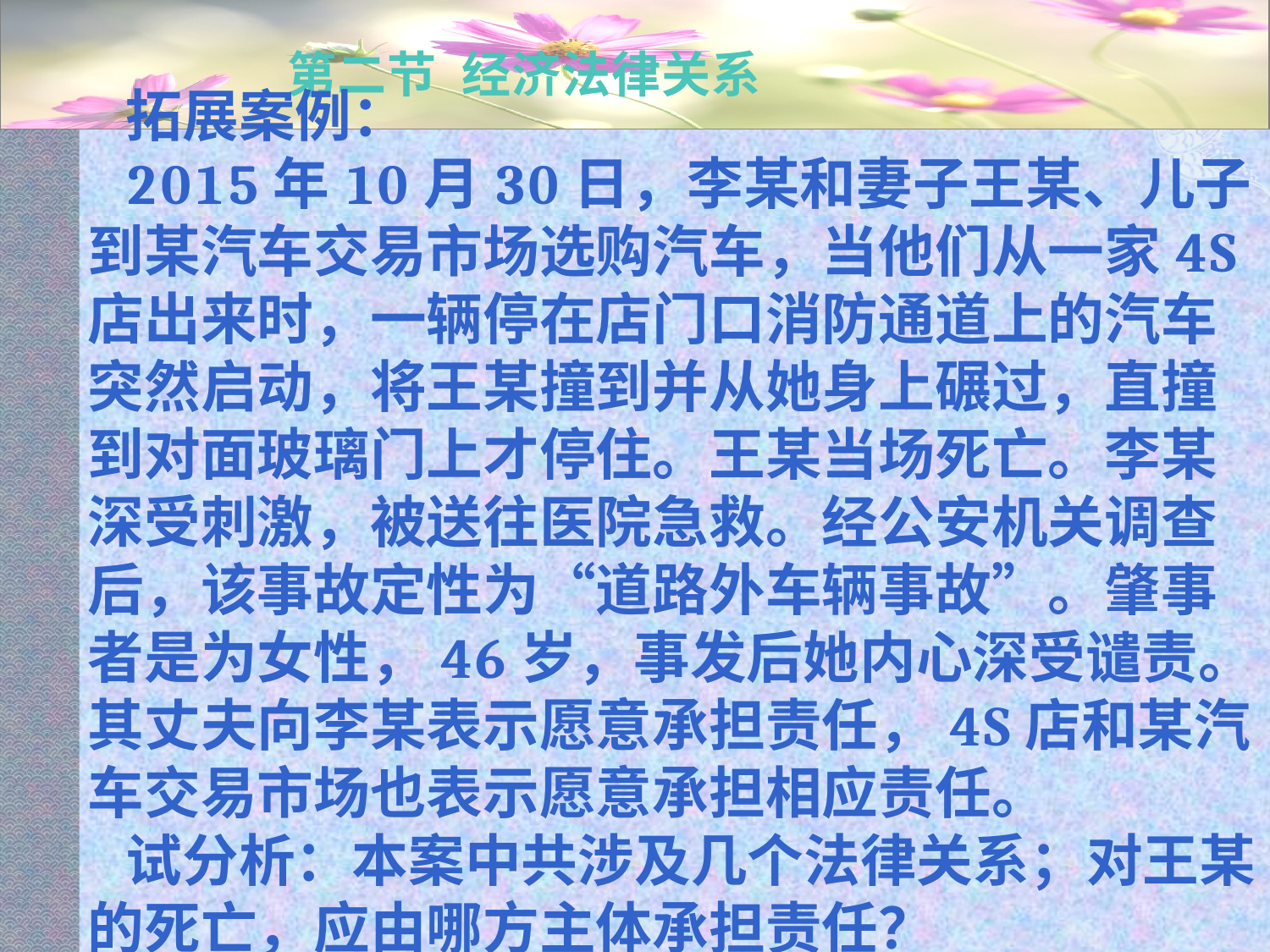

# 第二节  经济法律关系
拓展案例：
2015年10月30日，李某和妻子王某、儿子到某汽车交易市场选购汽车，当他们从一家4S店出来时，一辆停在店门口消防通道上的汽车突然启动，将王某撞到并从她身上碾过，直撞到对面玻璃门上才停住。王某当场死亡。李某深受刺激，被送往医院急救。经公安机关调查后，该事故定性为“道路外车辆事故”。肇事者是为女性，46岁，事发后她内心深受谴责。其丈夫向李某表示愿意承担责任，4S店和某汽车交易市场也表示愿意承担相应责任。
试分析：本案中共涉及几个法律关系；对王某的死亡，应由哪方主体承担责任？